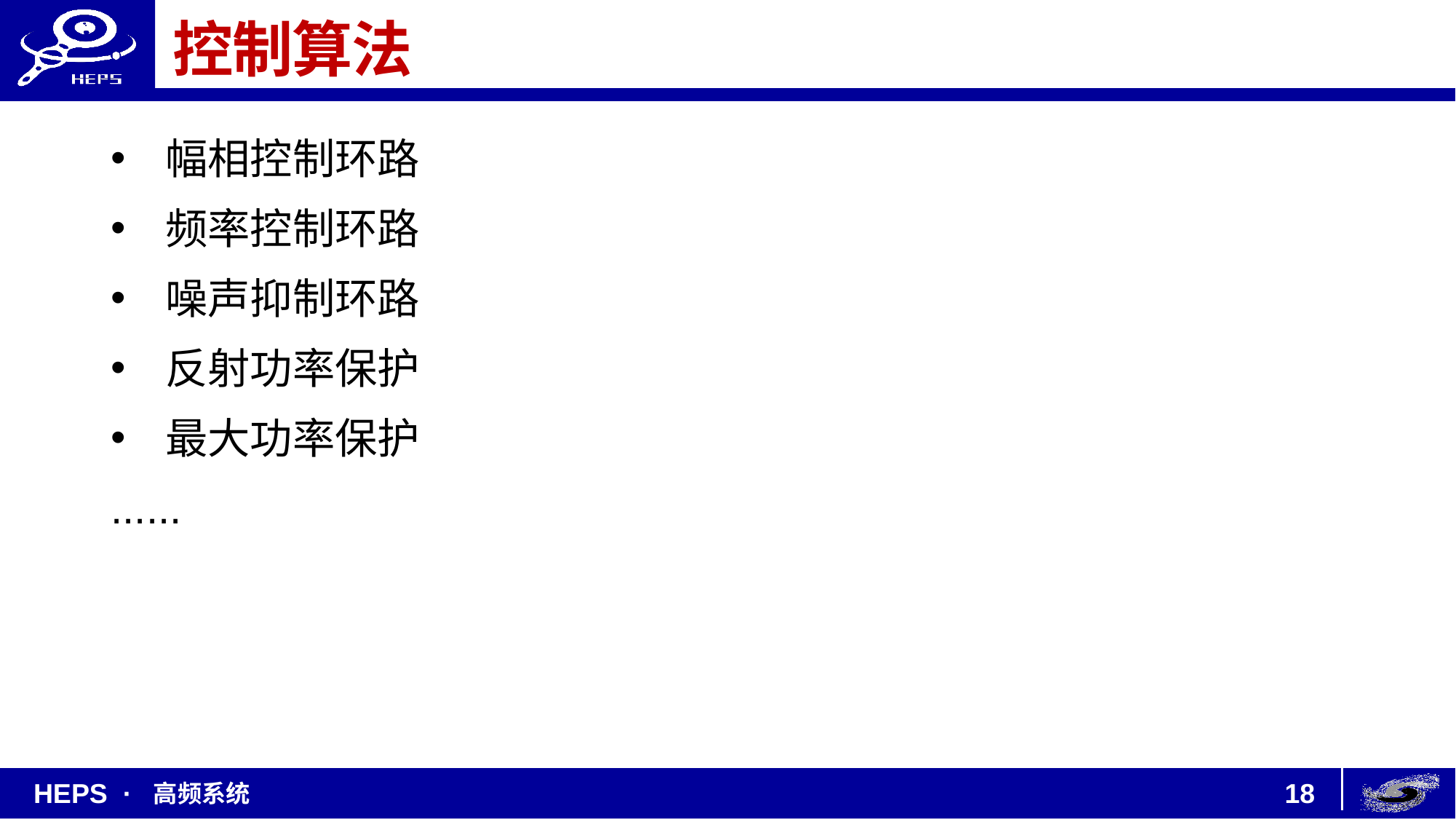

# 控制算法
幅相控制环路
频率控制环路
噪声抑制环路
反射功率保护
最大功率保护
......